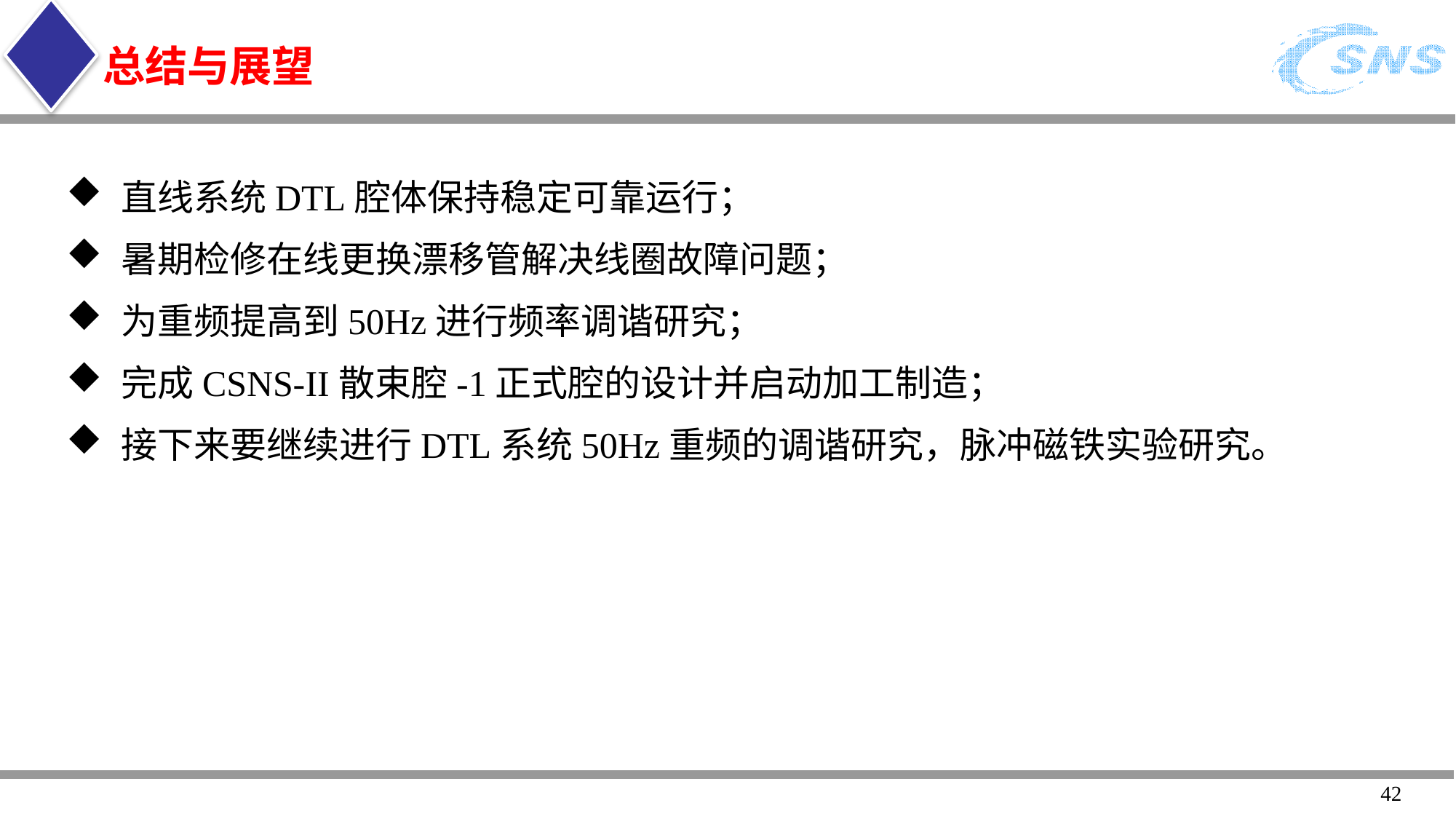

# 总结与展望
直线系统DTL腔体保持稳定可靠运行；
暑期检修在线更换漂移管解决线圈故障问题；
为重频提高到50Hz进行频率调谐研究；
完成CSNS-II散束腔-1正式腔的设计并启动加工制造；
接下来要继续进行DTL系统50Hz重频的调谐研究，脉冲磁铁实验研究。

42